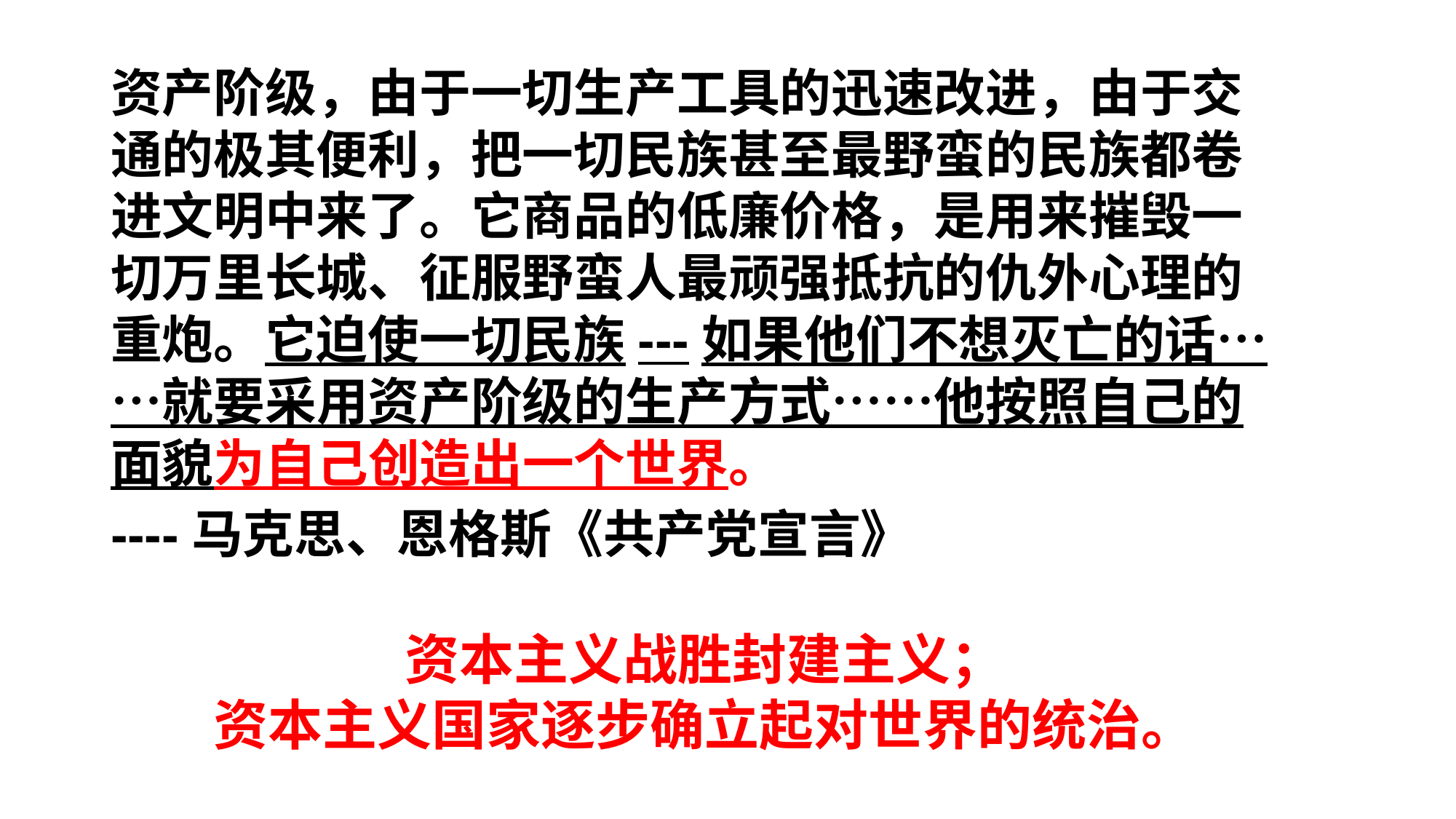

资产阶级，由于一切生产工具的迅速改进，由于交通的极其便利，把一切民族甚至最野蛮的民族都卷进文明中来了。它商品的低廉价格，是用来摧毁一切万里长城、征服野蛮人最顽强抵抗的仇外心理的重炮。它迫使一切民族---如果他们不想灭亡的话……就要采用资产阶级的生产方式……他按照自己的面貌为自己创造出一个世界。
----马克思、恩格斯《共产党宣言》
资本主义战胜封建主义；
资本主义国家逐步确立起对世界的统治。